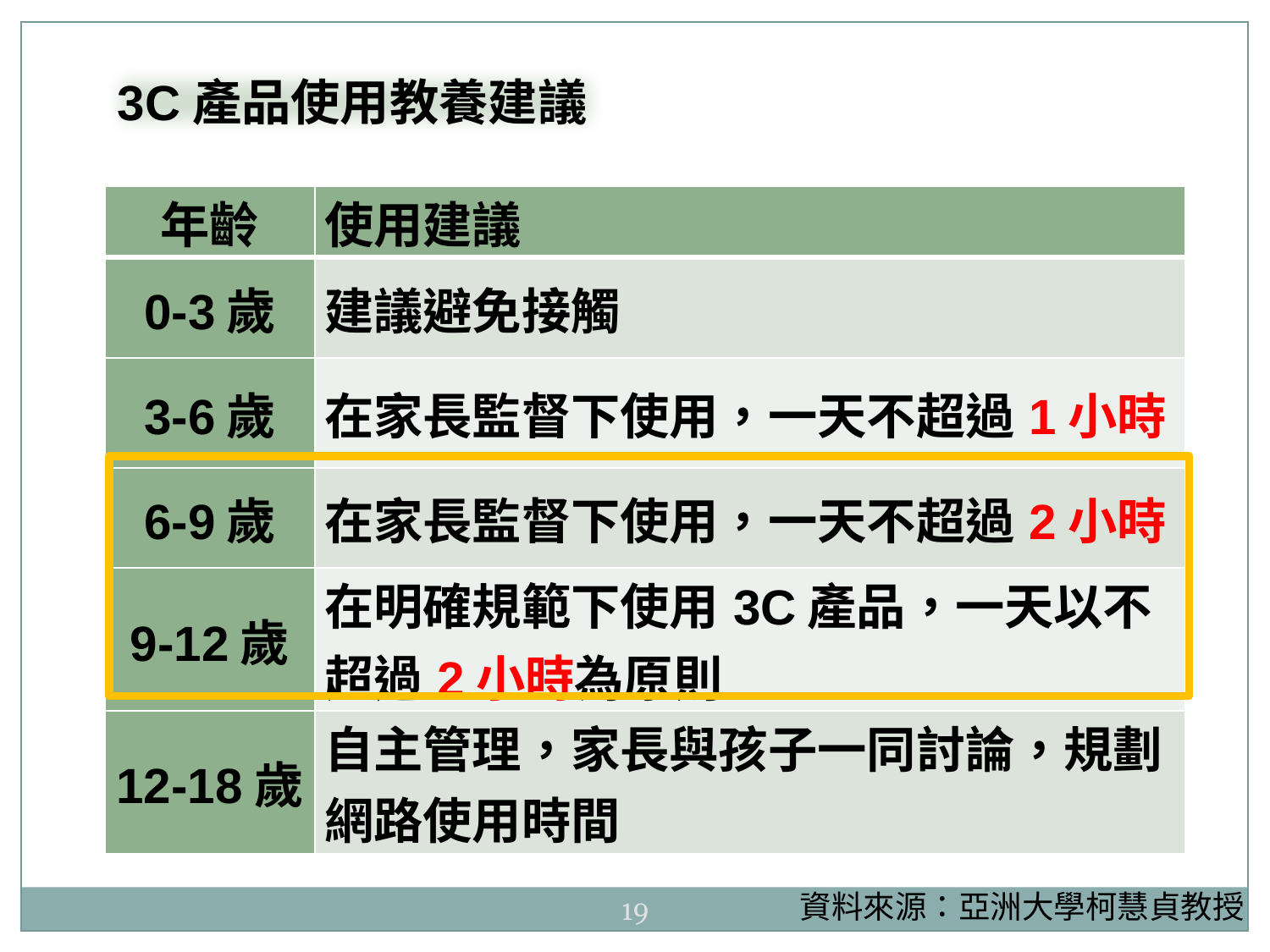

3C產品使用教養建議
| 年齡 | 使用建議 |
| --- | --- |
| 0-3歲 | 建議避免接觸 |
| 3-6歲 | 在家長監督下使用，一天不超過1小時 |
| 6-9歲 | 在家長監督下使用，一天不超過2小時 |
| 9-12歲 | 在明確規範下使用3C產品，一天以不超過2小時為原則 |
| 12-18歲 | 自主管理，家長與孩子一同討論，規劃網路使用時間 |

19
資料來源：亞洲大學柯慧貞教授